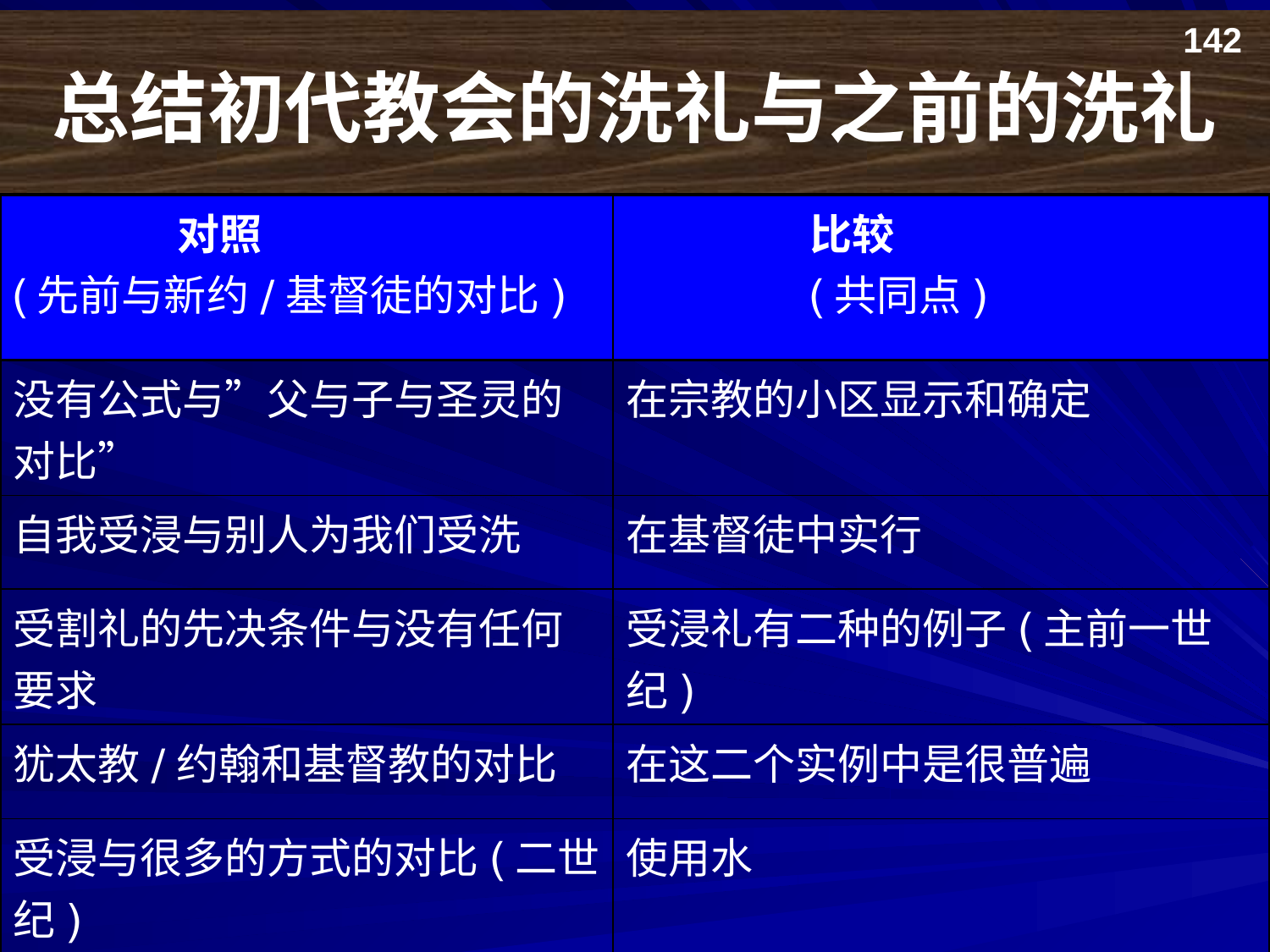

# 总结初代教会的洗礼与之前的洗礼
142
| 对照 (先前与新约/基督徒的对比) | 比较 (共同点) |
| --- | --- |
| 没有公式与”父与子与圣灵的对比” | 在宗教的小区显示和确定 |
| 自我受浸与别人为我们受洗 | 在基督徒中实行 |
| 受割礼的先决条件与没有任何要求 | 受浸礼有二种的例子(主前一世纪) |
| 犹太教/约翰和基督教的对比 | 在这二个实例中是很普遍 |
| 受浸与很多的方式的对比(二世纪) | 使用水 |